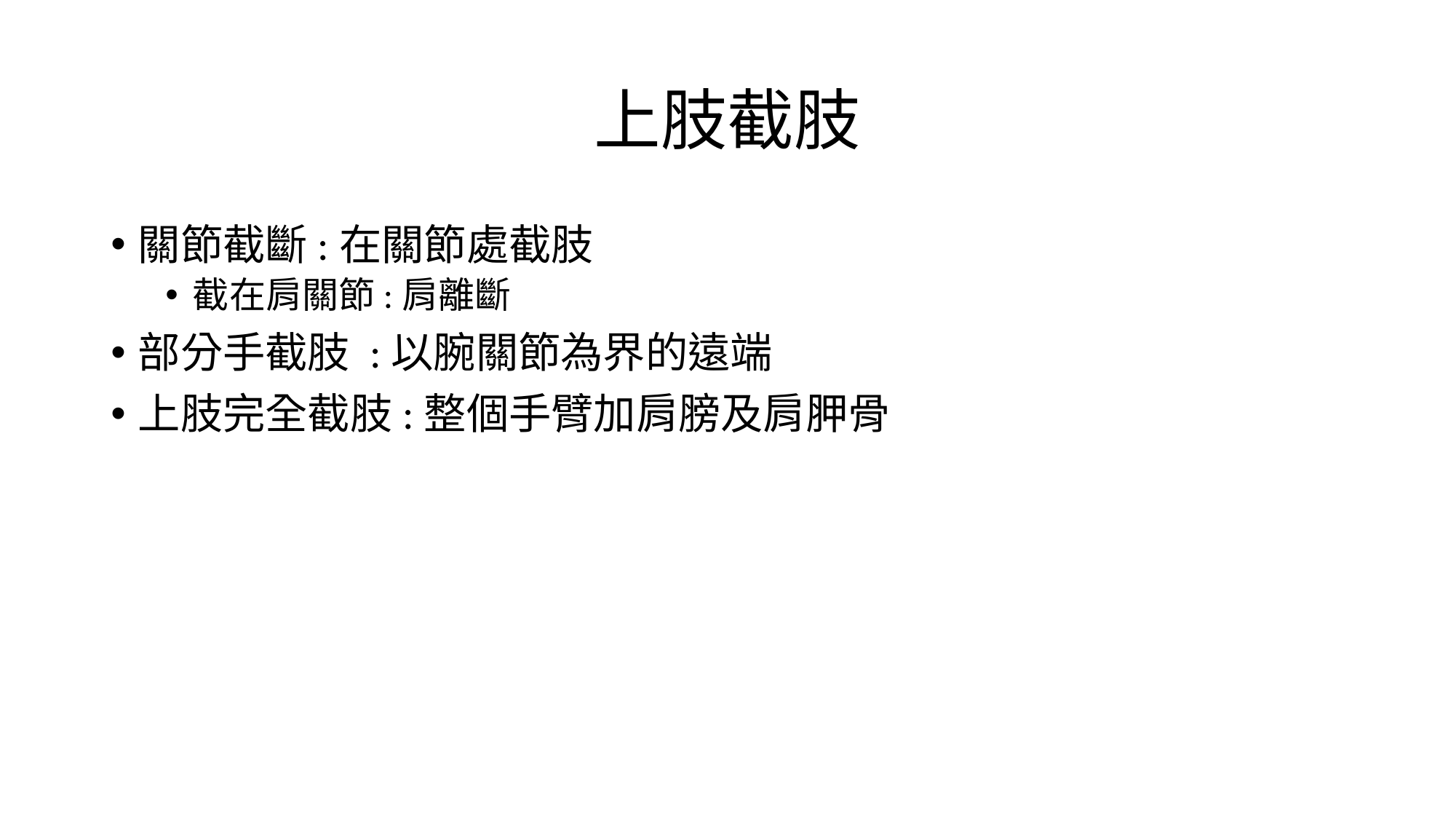

# 上肢截肢
關節截斷:在關節處截肢
截在肩關節:肩離斷
部分手截肢 :以腕關節為界的遠端
上肢完全截肢:整個手臂加肩膀及肩胛骨